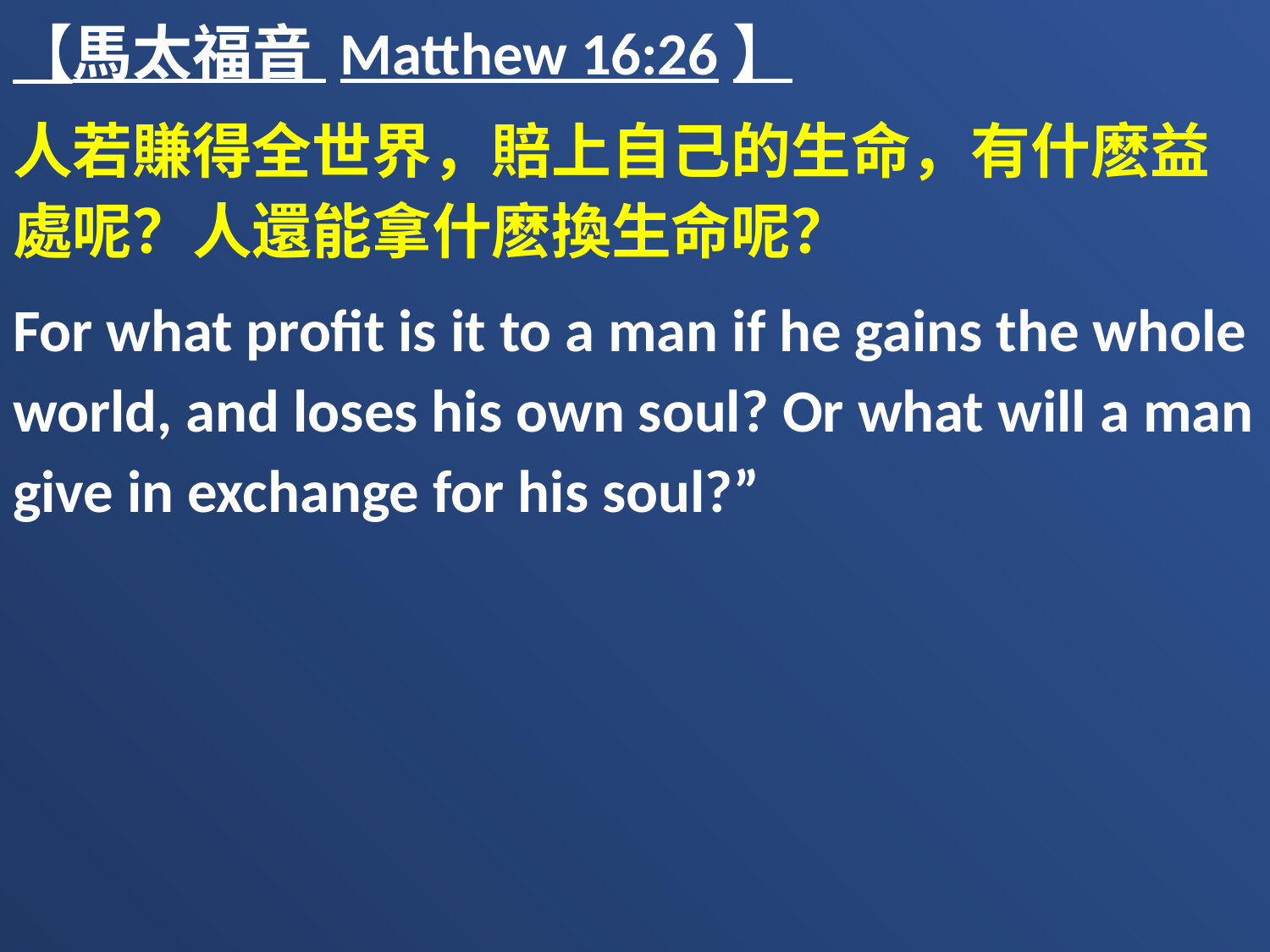

【馬太福音 Matthew 16:26】
人若賺得全世界，賠上自己的生命，有什麽益處呢？人還能拿什麽換生命呢？
For what profit is it to a man if he gains the whole world, and loses his own soul? Or what will a man give in exchange for his soul?”